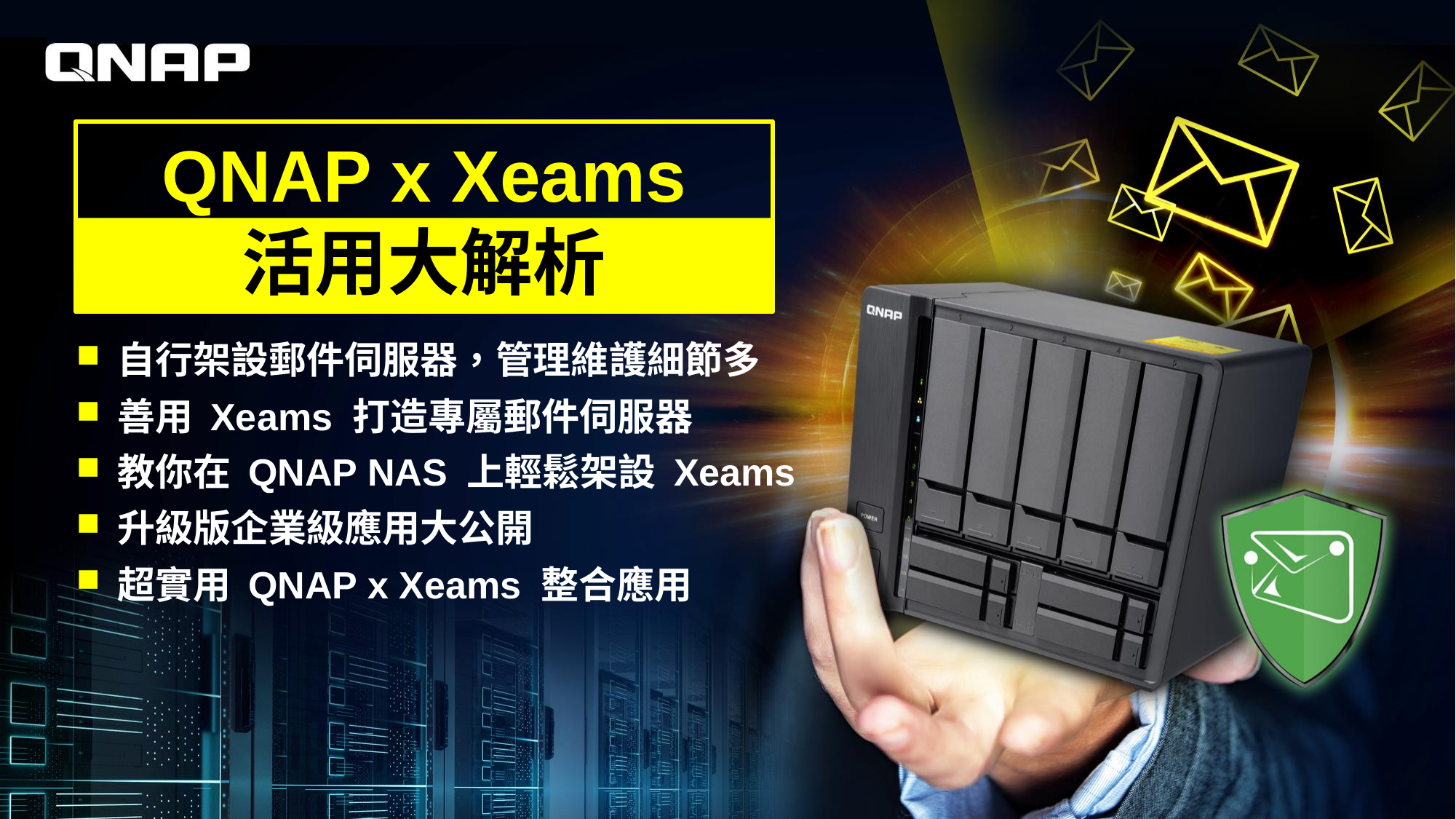

# QNAP x Xeams 活用大解析

自行架設郵件伺服器，管理維護細節多
善用 Xeams 打造專屬郵件伺服器
教你在 QNAP NAS 上輕鬆架設 Xeams
升級版企業級應用大公開
超實用 QNAP x Xeams 整合應用